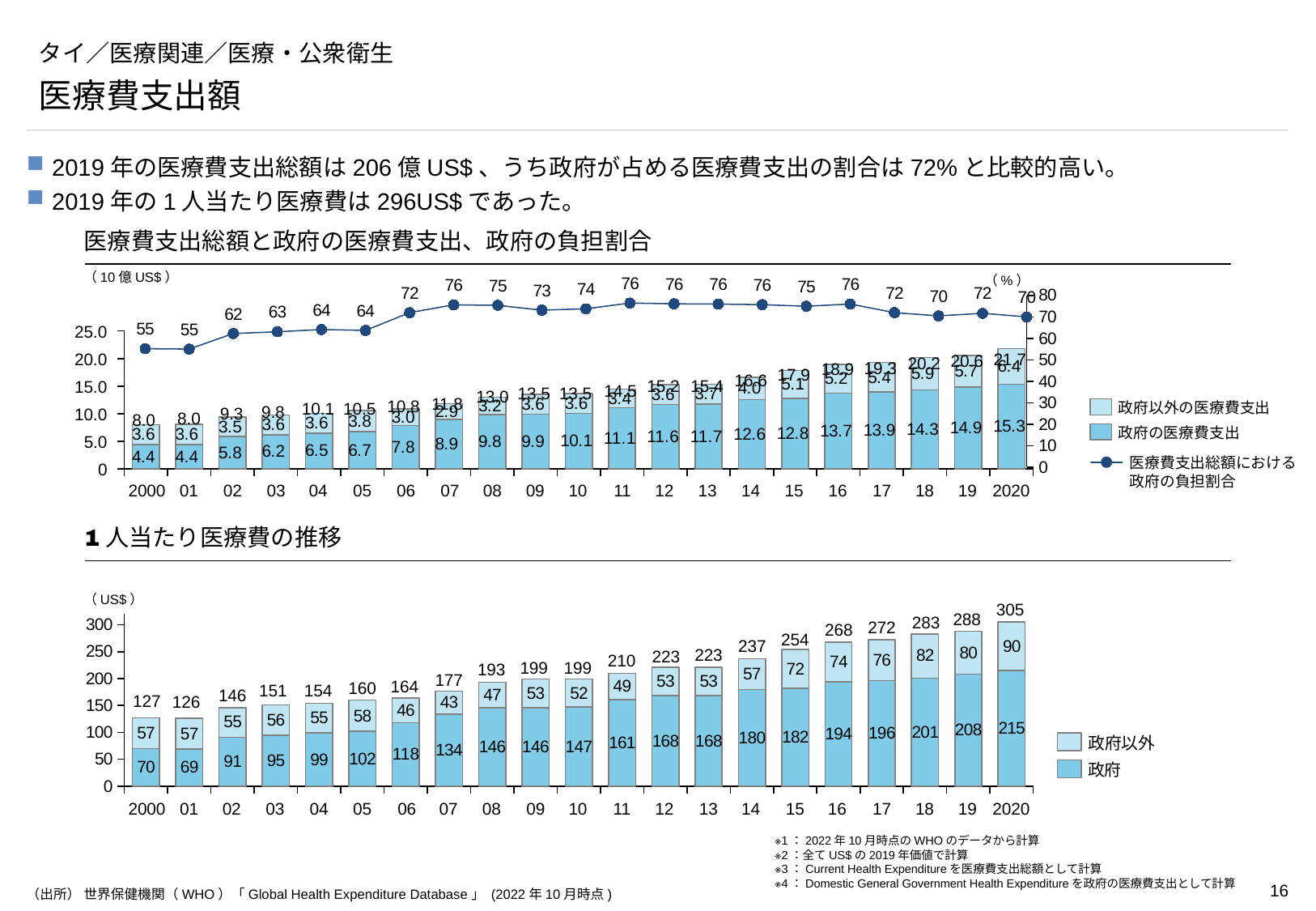

# タイ／医療関連／医療・公衆衛生
医療費支出額
2019年の医療費支出総額は206億US$、うち政府が占める医療費支出の割合は72%と比較的高い。
2019年の1人当たり医療費は296US$であった。
医療費支出総額と政府の医療費支出、政府の負担割合

### Chart

| Category |  |
|---|---|
（10億US$）
（%）

### Chart

| Category |  |  |
|---|---|---|
25.0
21.7
20.0
20.6
20.2
19.3
18.9
17.9
16.6
15.2
15.4
15.0
14.5
13.5
13.5
13.0
11.8
10.8
10.1
10.5
政府以外の医療費支出

9.8
9.3
10.0
8.0
8.0
政府の医療費支出

5.0
医療費支出総額における
政府の負担割合

0
09
13
2000
01
02
03
04
05
06
07
08
10
11
12
14
15
16
17
18
19
2020
1人当たり医療費の推移
（US$）
305

### Chart

| Category |  |  |
|---|---|---|
288
283
272
268
254
237
223
223
210
199
199
193
177
164
160
154
151
146
127
126
政府以外

政府

2000
01
02
03
04
05
06
07
08
09
10
11
12
13
14
15
16
17
18
19
2020
※1：2022年10月時点のWHOのデータから計算
※2：全てUS$の2019年価値で計算
※3：Current Health Expenditureを医療費支出総額として計算
※4：Domestic General Government Health Expenditureを政府の医療費支出として計算
（出所） 世界保健機関（WHO）「Global Health Expenditure Database」 (2022年10月時点)